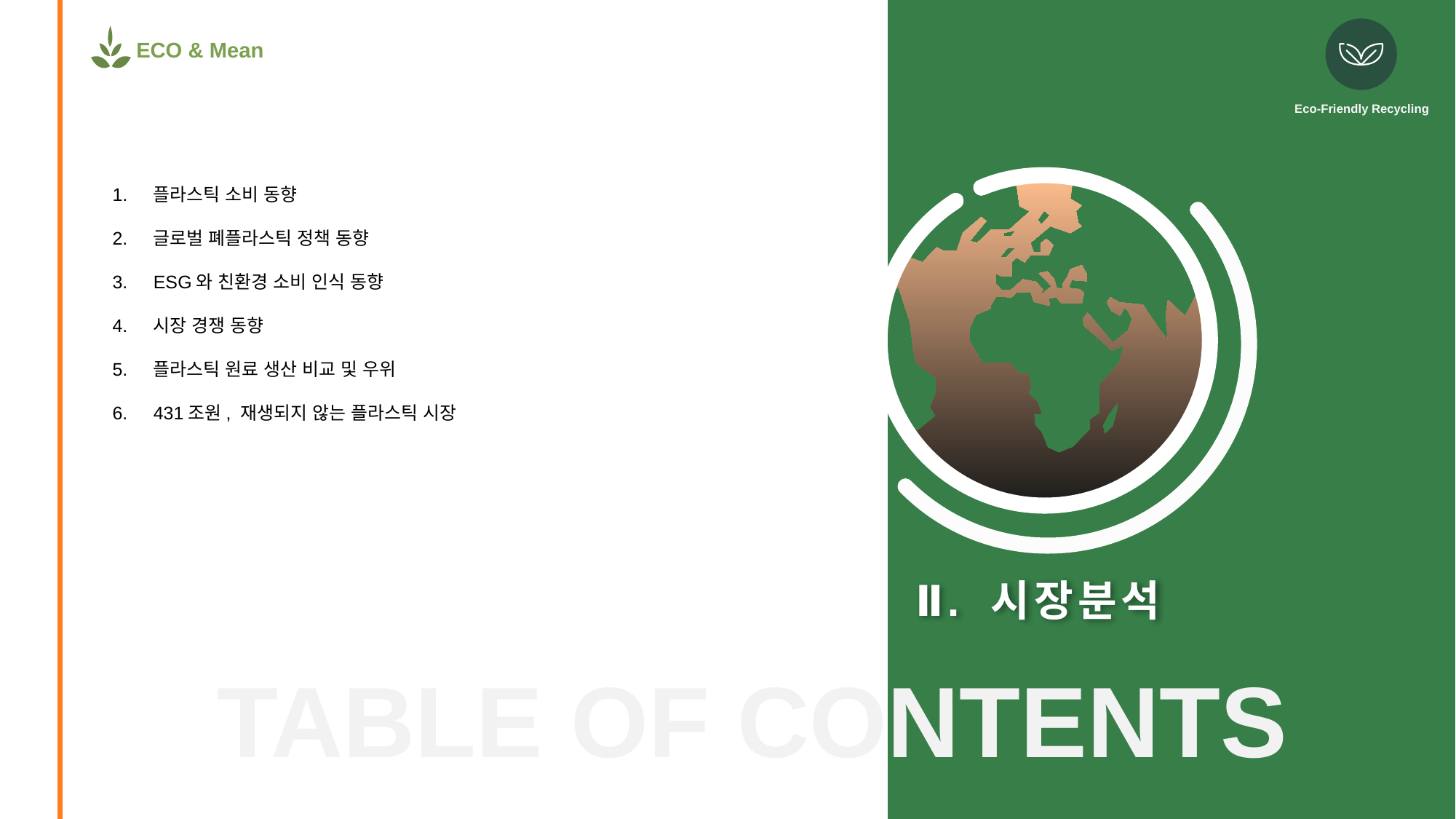

ECO & Mean
Eco-Friendly Recycling
플라스틱 소비 동향
글로벌 폐플라스틱 정책 동향
ESG와 친환경 소비 인식 동향
시장 경쟁 동향
플라스틱 원료 생산 비교 및 우위
431조원, 재생되지 않는 플라스틱 시장

Ⅱ. 시장분석
TABLE OF CONTENTS